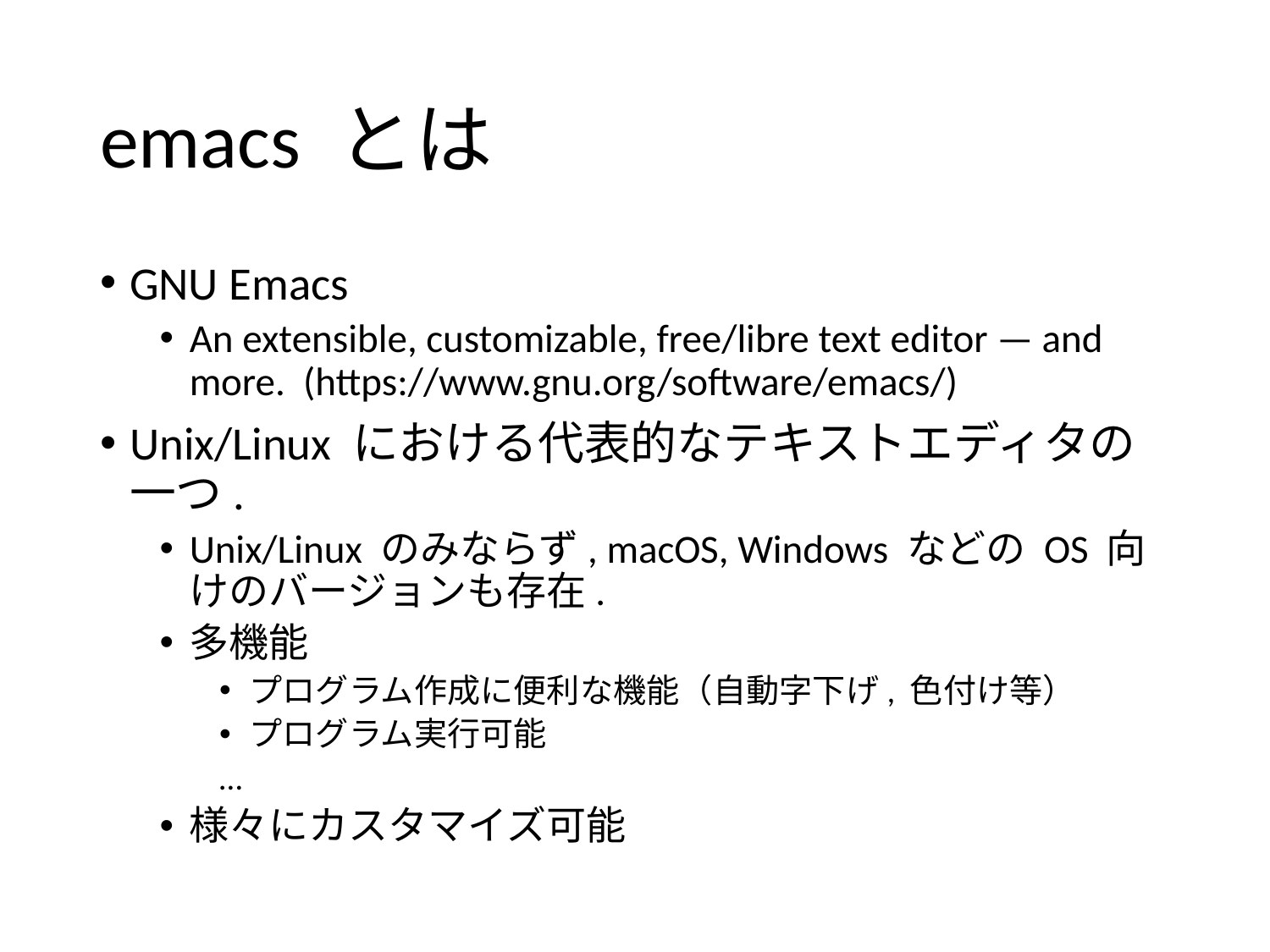

# emacs とは
GNU Emacs
An extensible, customizable, free/libre text editor — and more.  (https://www.gnu.org/software/emacs/)
Unix/Linux における代表的なテキストエディタの一つ.
Unix/Linux のみならず, macOS, Windows などの OS 向けのバージョンも存在.
多機能
プログラム作成に便利な機能（自動字下げ, 色付け等）
プログラム実行可能
…
様々にカスタマイズ可能